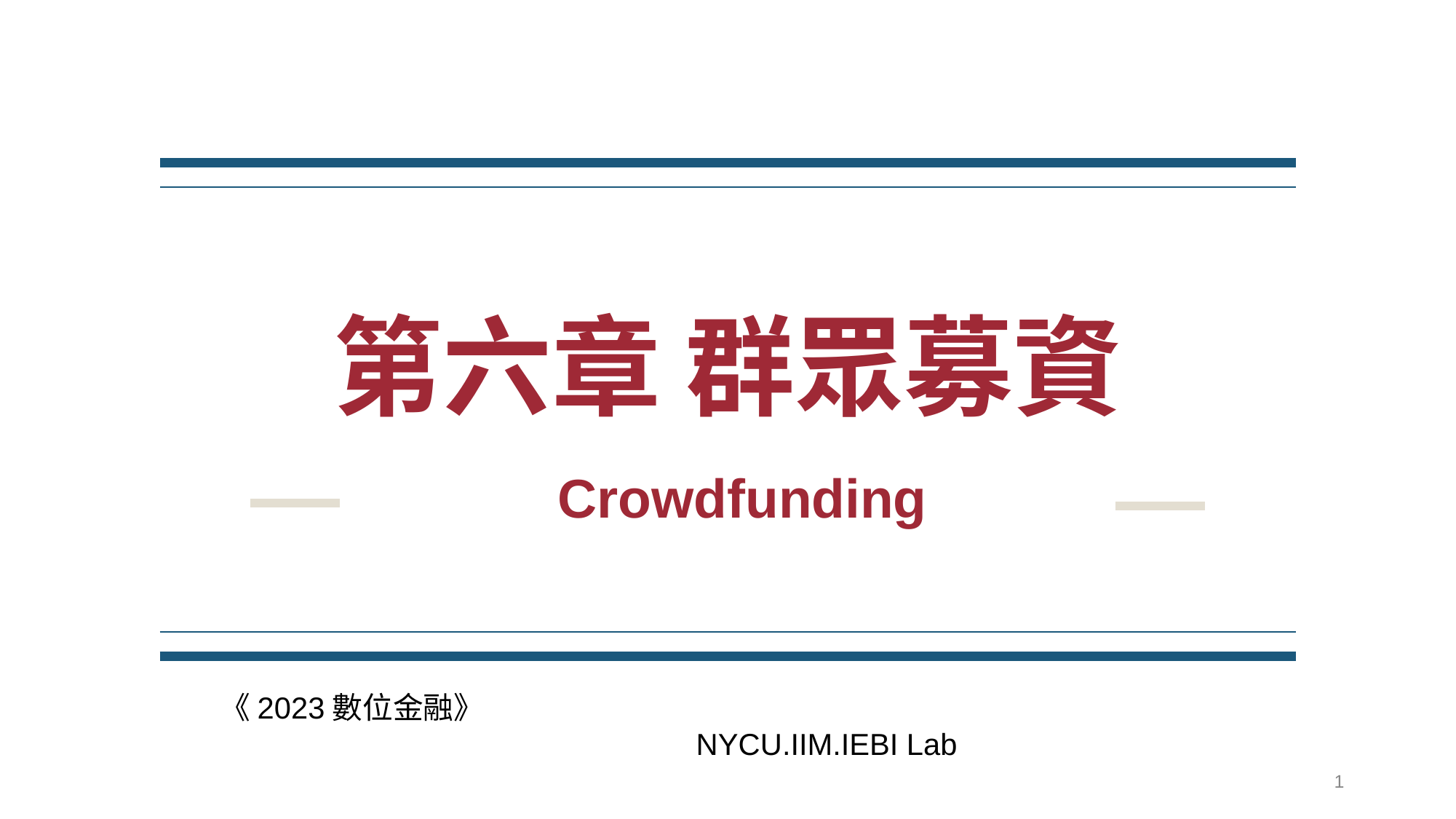

# 第六章 群眾募資
Crowdfunding
《2023數位金融》                                                                                                                                             NYCU.IIM.IEBI Lab
1